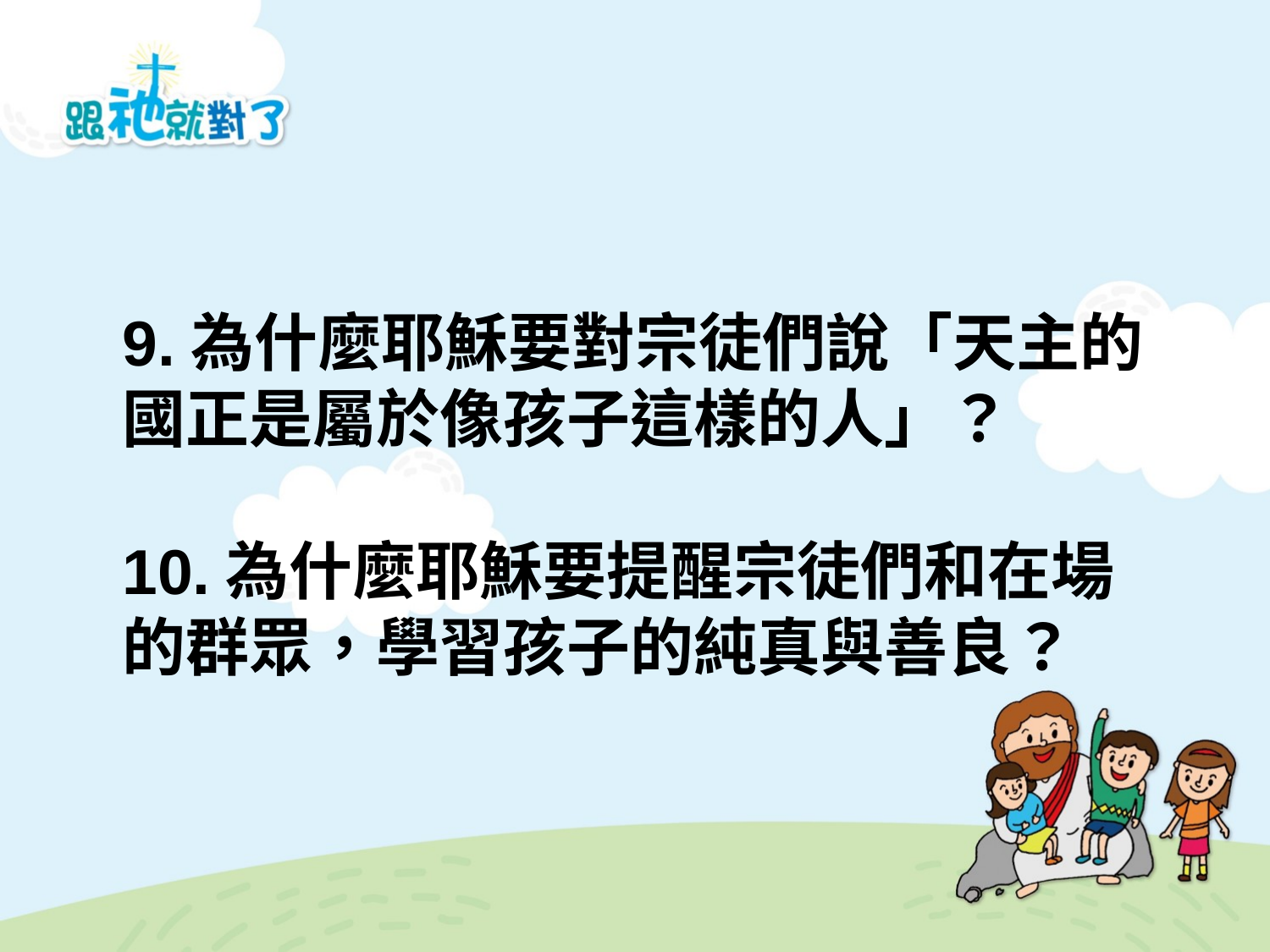

9.為什麼耶穌要對宗徒們說「天主的國正是屬於像孩子這樣的人」？

10.為什麼耶穌要提醒宗徒們和在場的群眾，學習孩子的純真與善良？